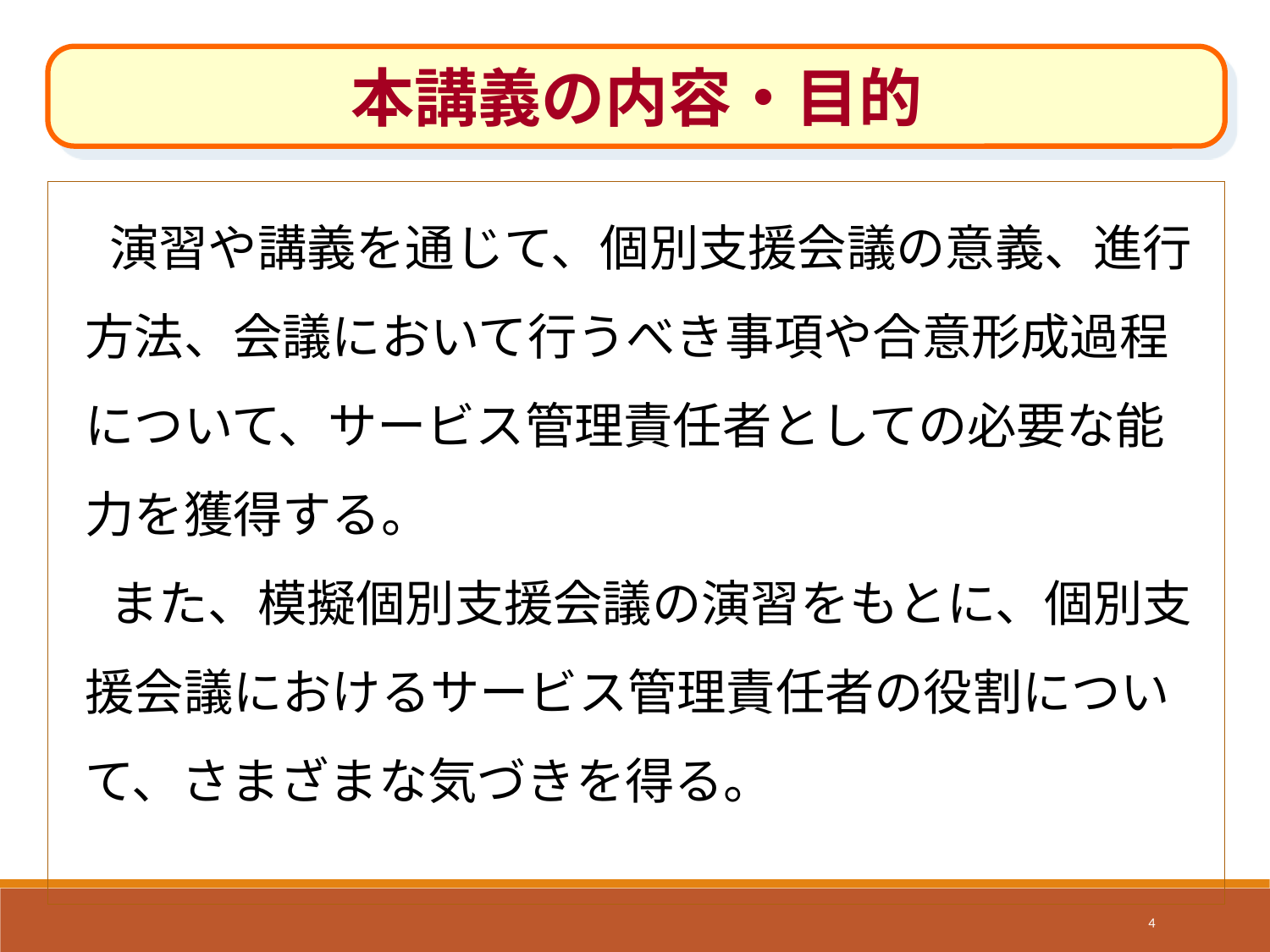

本講義の内容・目的
　演習や講義を通じて、個別支援会議の意義、進行方法、会議において行うべき事項や合意形成過程について、サービス管理責任者としての必要な能力を獲得する。
　また、模擬個別支援会議の演習をもとに、個別支援会議におけるサービス管理責任者の役割について、さまざまな気づきを得る。

4